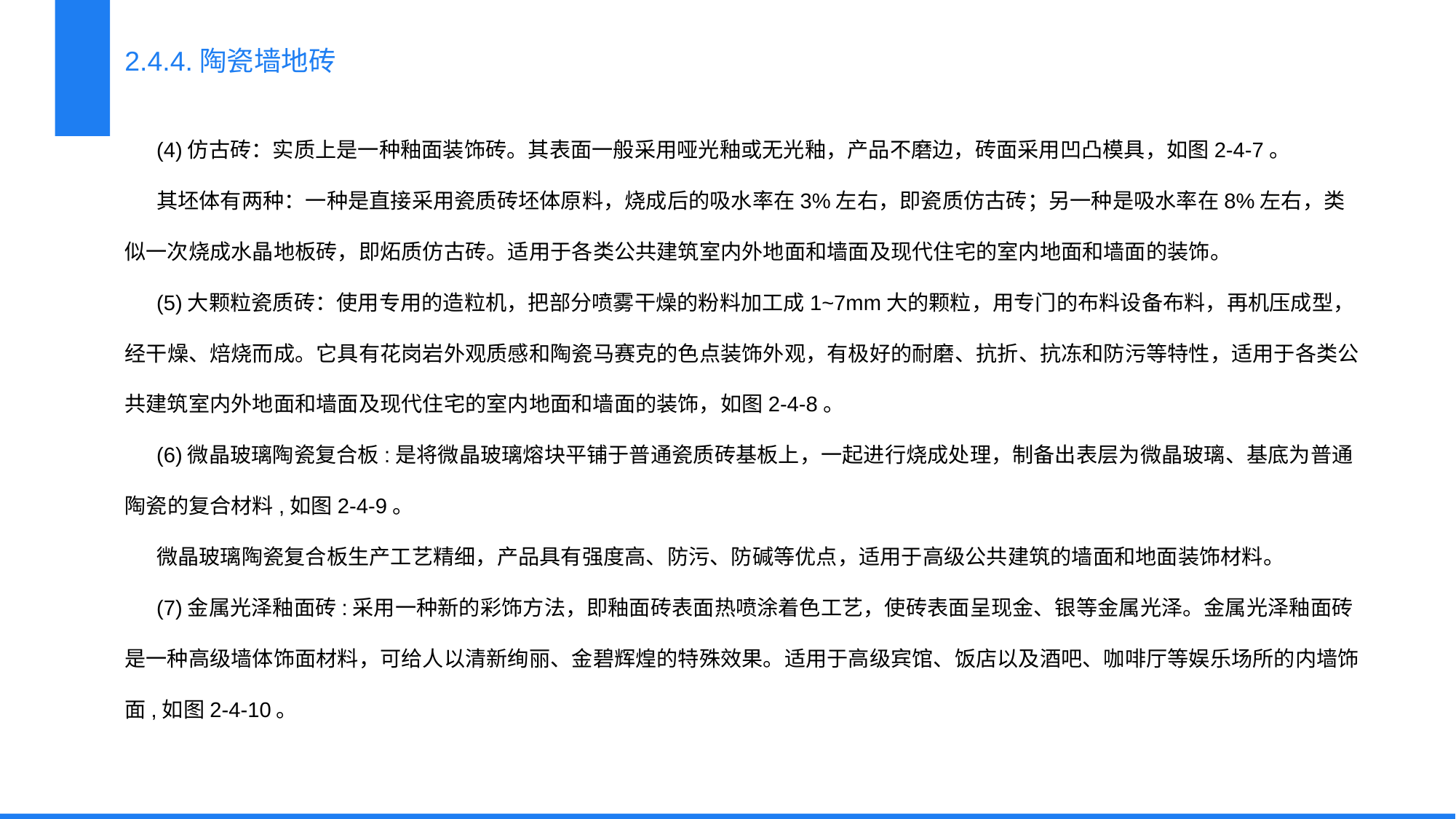

2.4.4.陶瓷墙地砖

(4)仿古砖：实质上是一种釉面装饰砖。其表面一般采用哑光釉或无光釉，产品不磨边，砖面采用凹凸模具，如图2-4-7。
其坯体有两种：一种是直接采用瓷质砖坯体原料，烧成后的吸水率在3%左右，即瓷质仿古砖；另一种是吸水率在8%左右，类似一次烧成水晶地板砖，即炻质仿古砖。适用于各类公共建筑室内外地面和墙面及现代住宅的室内地面和墙面的装饰。
(5)大颗粒瓷质砖：使用专用的造粒机，把部分喷雾干燥的粉料加工成1~7mm大的颗粒，用专门的布料设备布料，再机压成型，经干燥、焙烧而成。它具有花岗岩外观质感和陶瓷马赛克的色点装饰外观，有极好的耐磨、抗折、抗冻和防污等特性，适用于各类公共建筑室内外地面和墙面及现代住宅的室内地面和墙面的装饰，如图2-4-8。
(6)微晶玻璃陶瓷复合板:是将微晶玻璃熔块平铺于普通瓷质砖基板上，一起进行烧成处理，制备出表层为微晶玻璃、基底为普通陶瓷的复合材料,如图2-4-9。
微晶玻璃陶瓷复合板生产工艺精细，产品具有强度高、防污、防碱等优点，适用于高级公共建筑的墙面和地面装饰材料。
(7)金属光泽釉面砖:采用一种新的彩饰方法，即釉面砖表面热喷涂着色工艺，使砖表面呈现金、银等金属光泽。金属光泽釉面砖是一种高级墙体饰面材料，可给人以清新绚丽、金碧辉煌的特殊效果。适用于高级宾馆、饭店以及酒吧、咖啡厅等娱乐场所的内墙饰面,如图2-4-10。